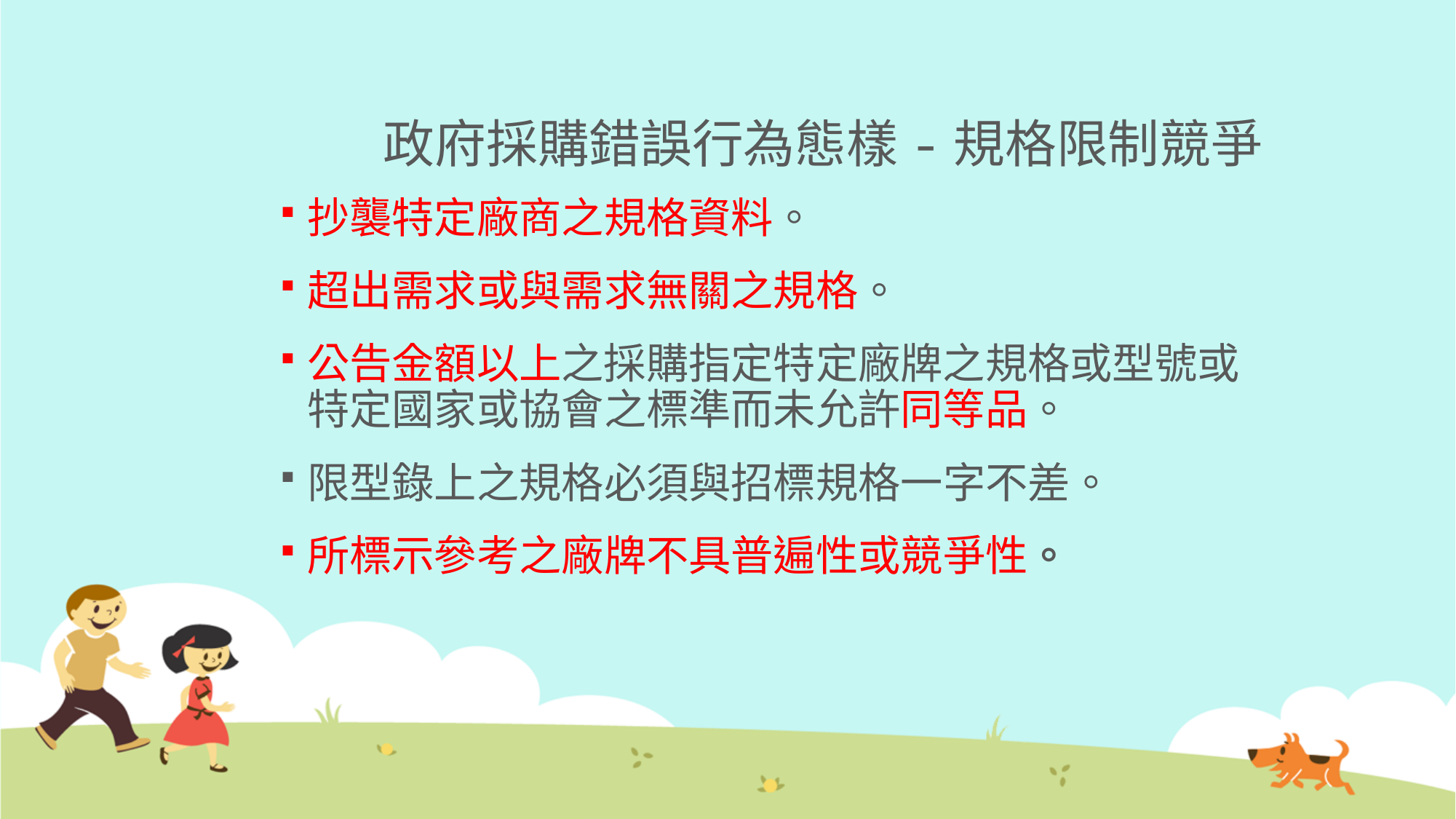

# 政府採購錯誤行為態樣-規格限制競爭
抄襲特定廠商之規格資料。
超出需求或與需求無關之規格。
公告金額以上之採購指定特定廠牌之規格或型號或特定國家或協會之標準而未允許同等品。
限型錄上之規格必須與招標規格一字不差。
所標示參考之廠牌不具普遍性或競爭性。